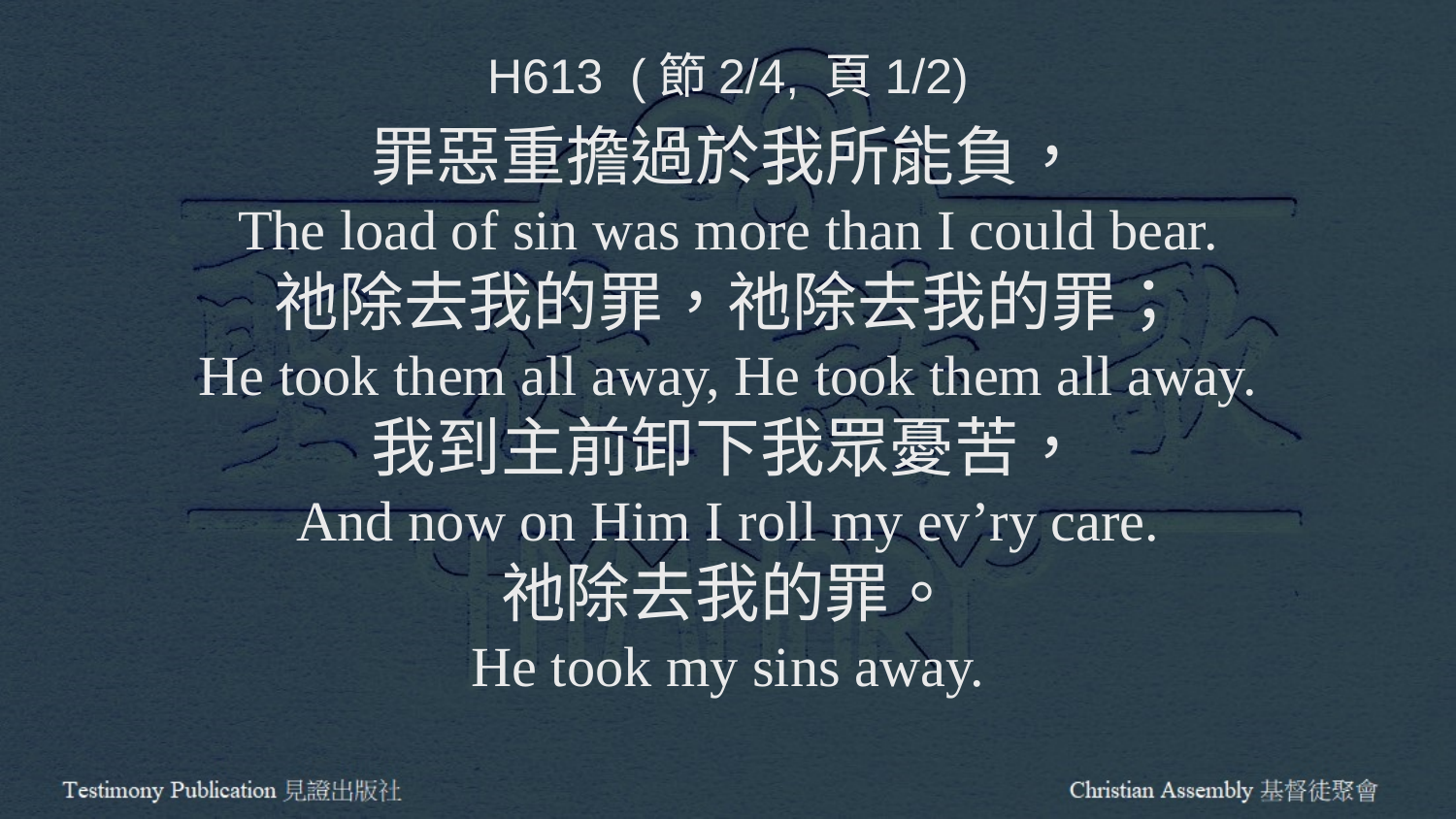

H613  (節2/4, 頁1/2)
罪惡重擔過於我所能負，
The load of sin was more than I could bear.
祂除去我的罪，祂除去我的罪；
He took them all away, He took them all away.
我到主前卸下我眾憂苦，
And now on Him I roll my ev’ry care.
祂除去我的罪。
He took my sins away.